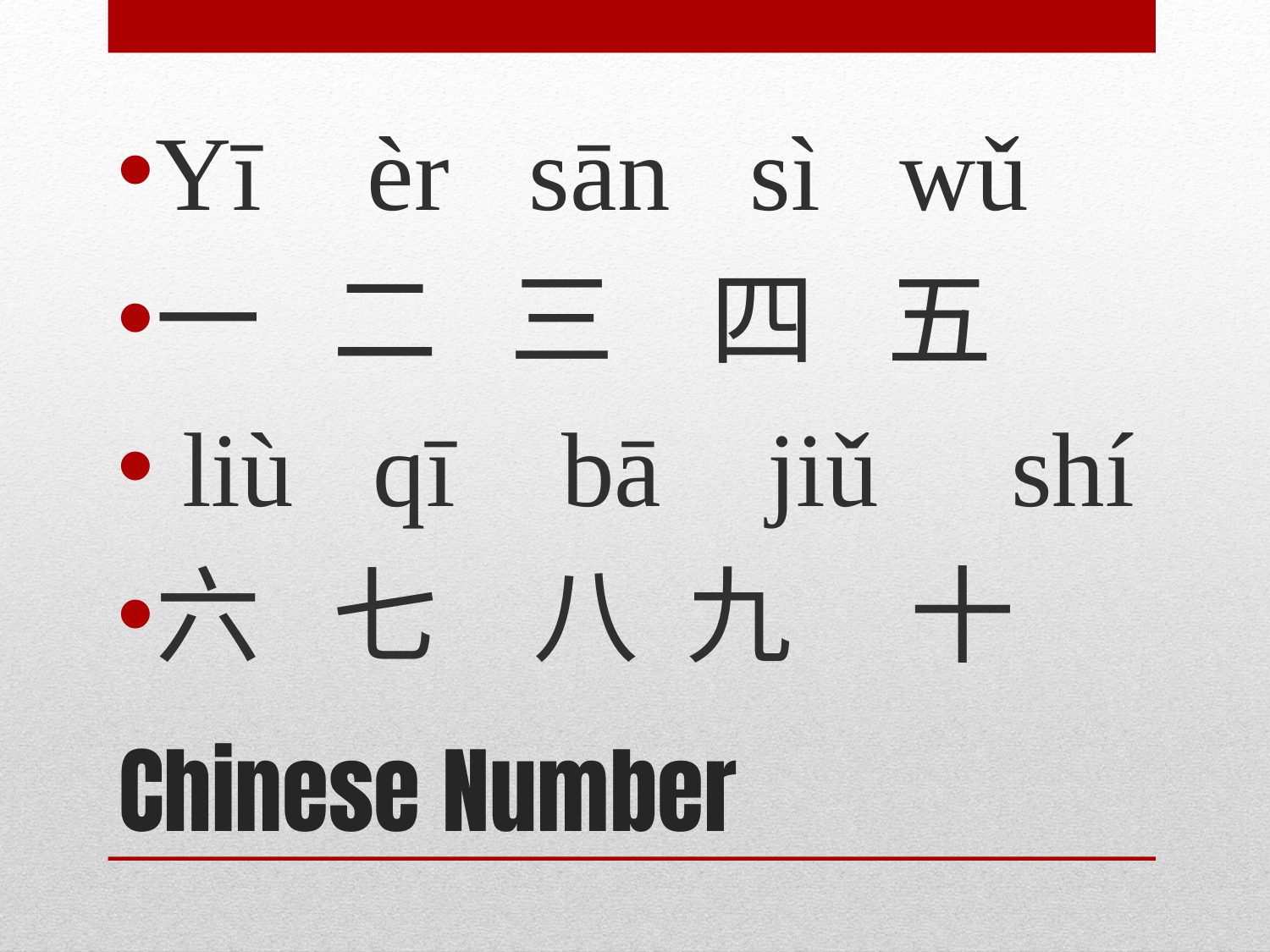

Yī    èr   sān   sì   wǔ
一   二   三    四   五
 liù   qī    bā    jiǔ     shí
六   七    八  九     十
# Chinese Number